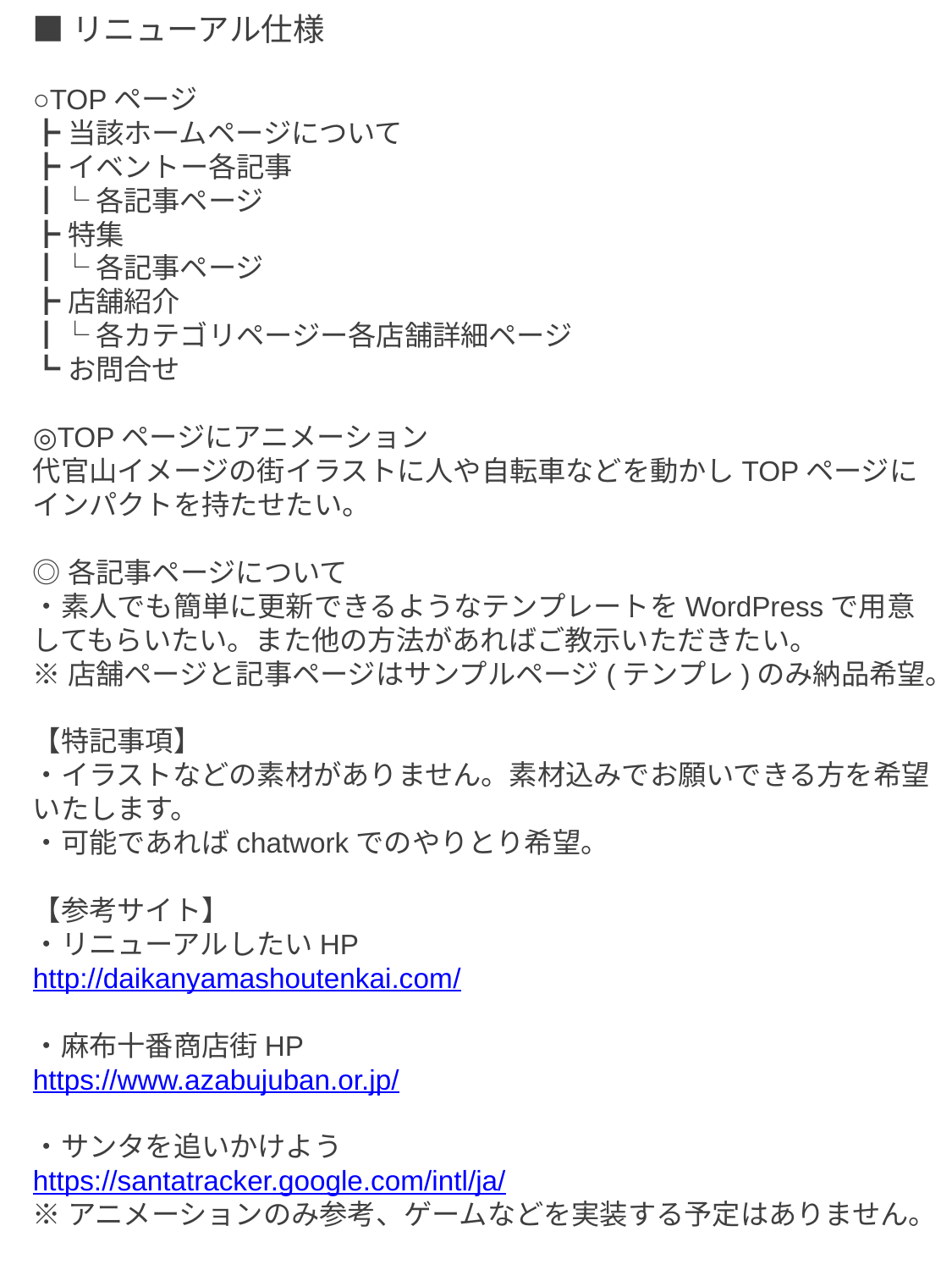

■リニューアル仕様

○TOPページ
┣当該ホームページについて
┣イベントー各記事
┃└各記事ページ
┣特集
┃└各記事ページ
┣店舗紹介
┃└各カテゴリページー各店舗詳細ページ
┗お問合せ

◎TOPページにアニメーション
代官山イメージの街イラストに人や自転車などを動かしTOPページにインパクトを持たせたい。

◎各記事ページについて
・素人でも簡単に更新できるようなテンプレートをWordPressで用意してもらいたい。また他の方法があればご教示いただきたい。
※店舗ページと記事ページはサンプルページ(テンプレ)のみ納品希望。

【特記事項】
・イラストなどの素材がありません。素材込みでお願いできる方を希望いたします。
・可能であればchatworkでのやりとり希望。

【参考サイト】
・リニューアルしたいHP
http://daikanyamashoutenkai.com/

・麻布十番商店街HP
https://www.azabujuban.or.jp/

・サンタを追いかけよう
https://santatracker.google.com/intl/ja/
※アニメーションのみ参考、ゲームなどを実装する予定はありません。